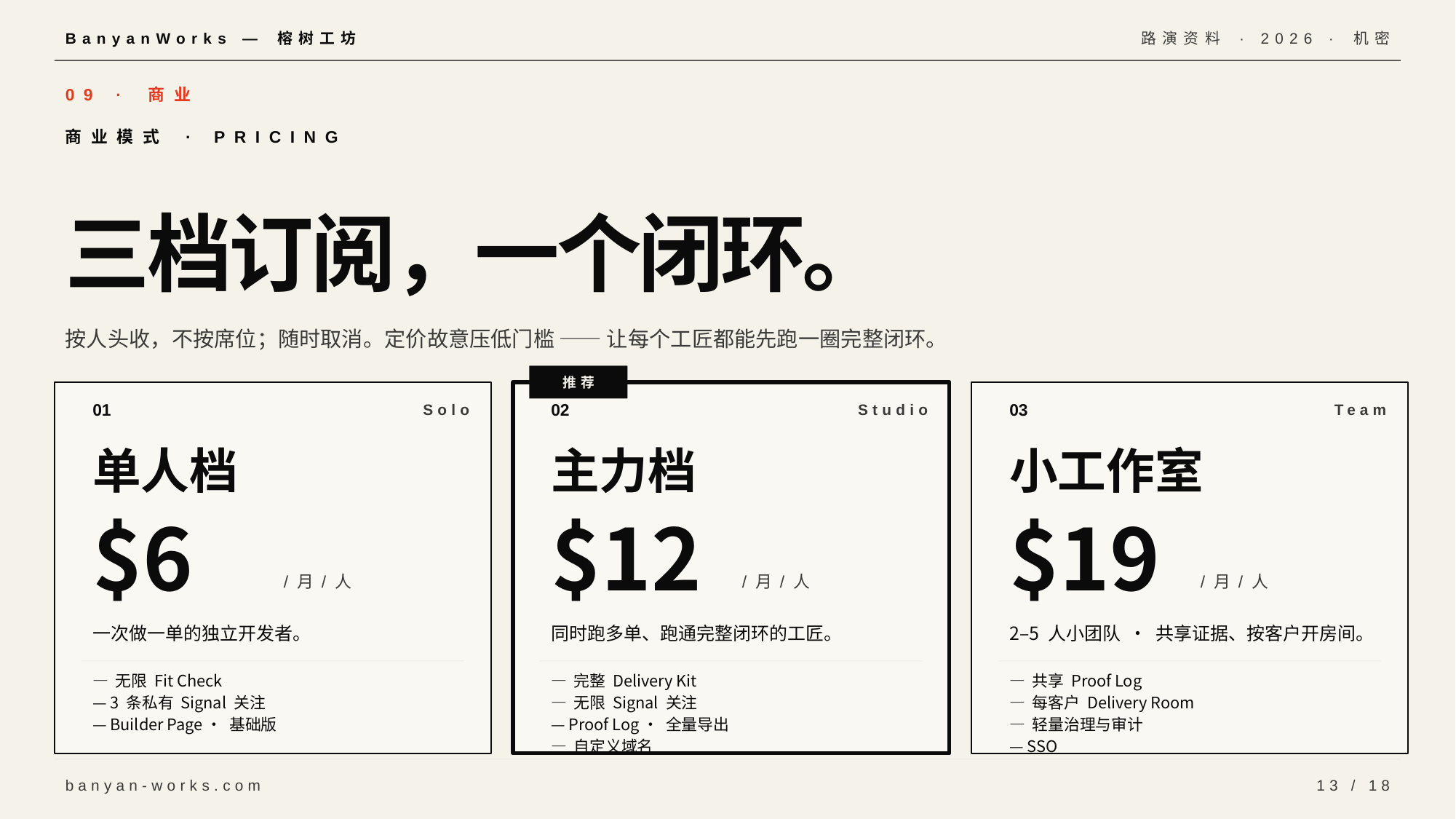

BanyanWorks — 榕树工坊
路演资料 · 2026 · 机密

09 · 商业
商业模式 · PRICING
三档订阅，一个闭环。
按人头收，不按席位；随时取消。定价故意压低门槛 —— 让每个工匠都能先跑一圈完整闭环。

推荐

01
Solo
02
Studio
03
Team
单人档
主力档
小工作室
$6
$12
$19
/ 月 / 人
/ 月 / 人
/ 月 / 人
一次做一单的独立开发者。
同时跑多单、跑通完整闭环的工匠。
2–5 人小团队 · 共享证据、按客户开房间。

— 无限 Fit Check
— 完整 Delivery Kit
— 共享 Proof Log
— 3 条私有 Signal 关注
— 无限 Signal 关注
— 每客户 Delivery Room
— Builder Page · 基础版
— Proof Log · 全量导出
— 轻量治理与审计
— 自定义域名
— SSO

banyan-works.com
13 / 18